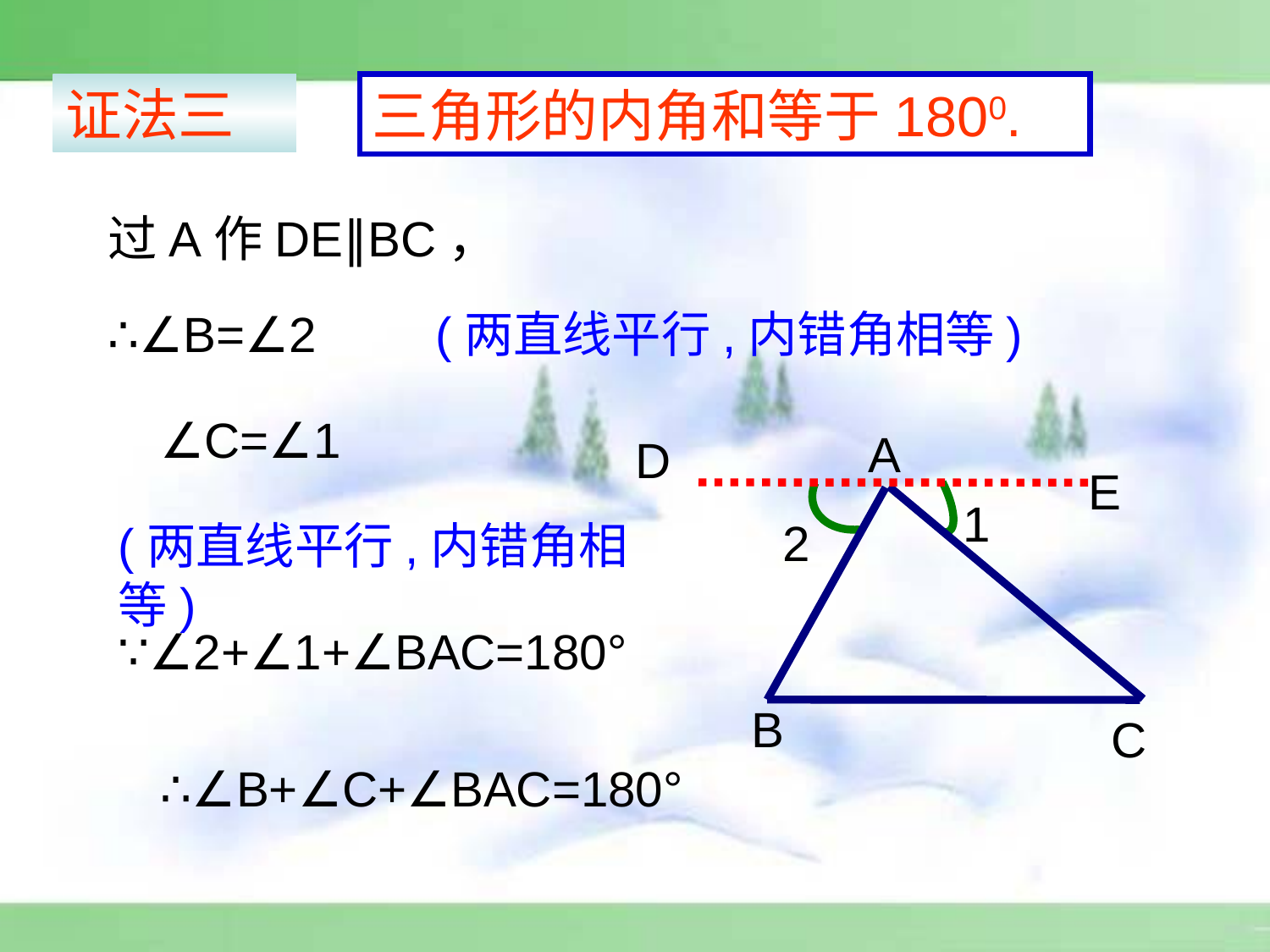

证法三
三角形的内角和等于1800.
过A作DE∥BC，
∴∠B=∠2
(两直线平行,内错角相等)
∠C=∠1
A
D
E

1

(两直线平行,内错角相等)
2
∵∠2+∠1+∠BAC=180°
B

C
∴∠B+∠C+∠BAC=180°